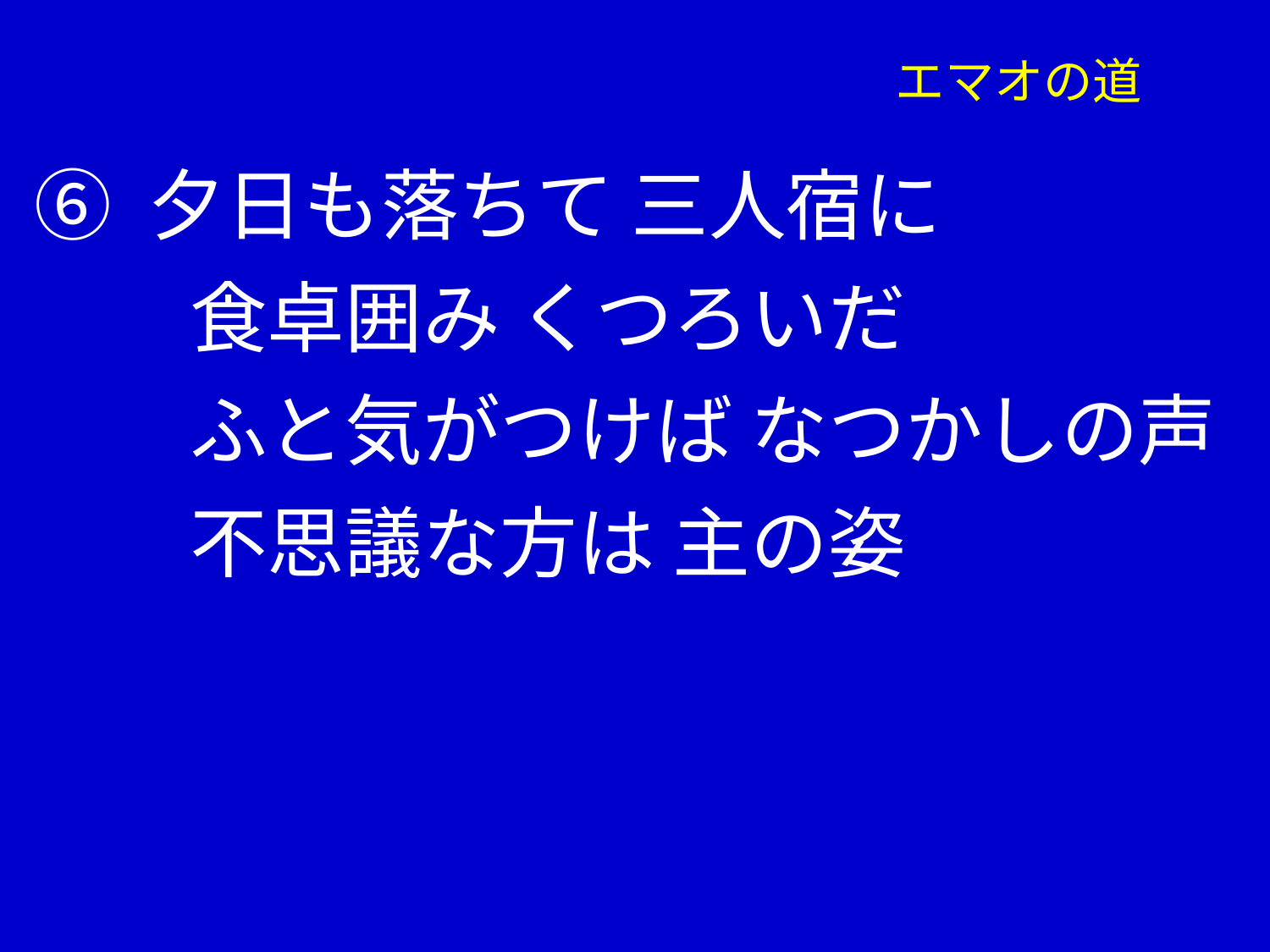

# エマオの道
⑥ 夕日も落ちて 三人宿に
　　食卓囲み くつろいだ
　　ふと気がつけば なつかしの声
　　不思議な方は 主の姿